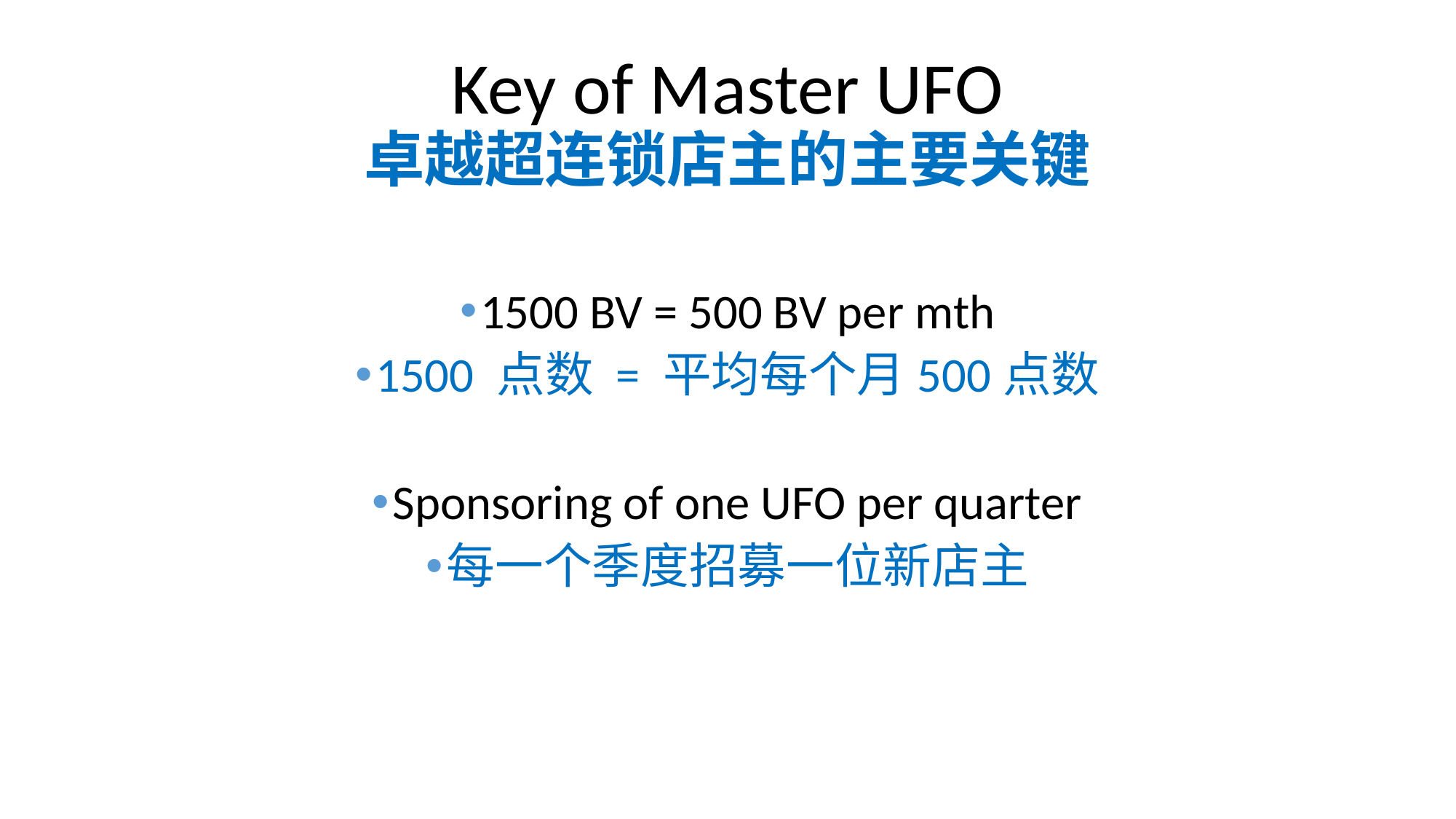

# Key of Master UFO 卓越超连锁店主的主要关键
1500 BV = 500 BV per mth
1500 点数 = 平均每个月500点数

Sponsoring of one UFO per quarter
每一个季度招募一位新店主